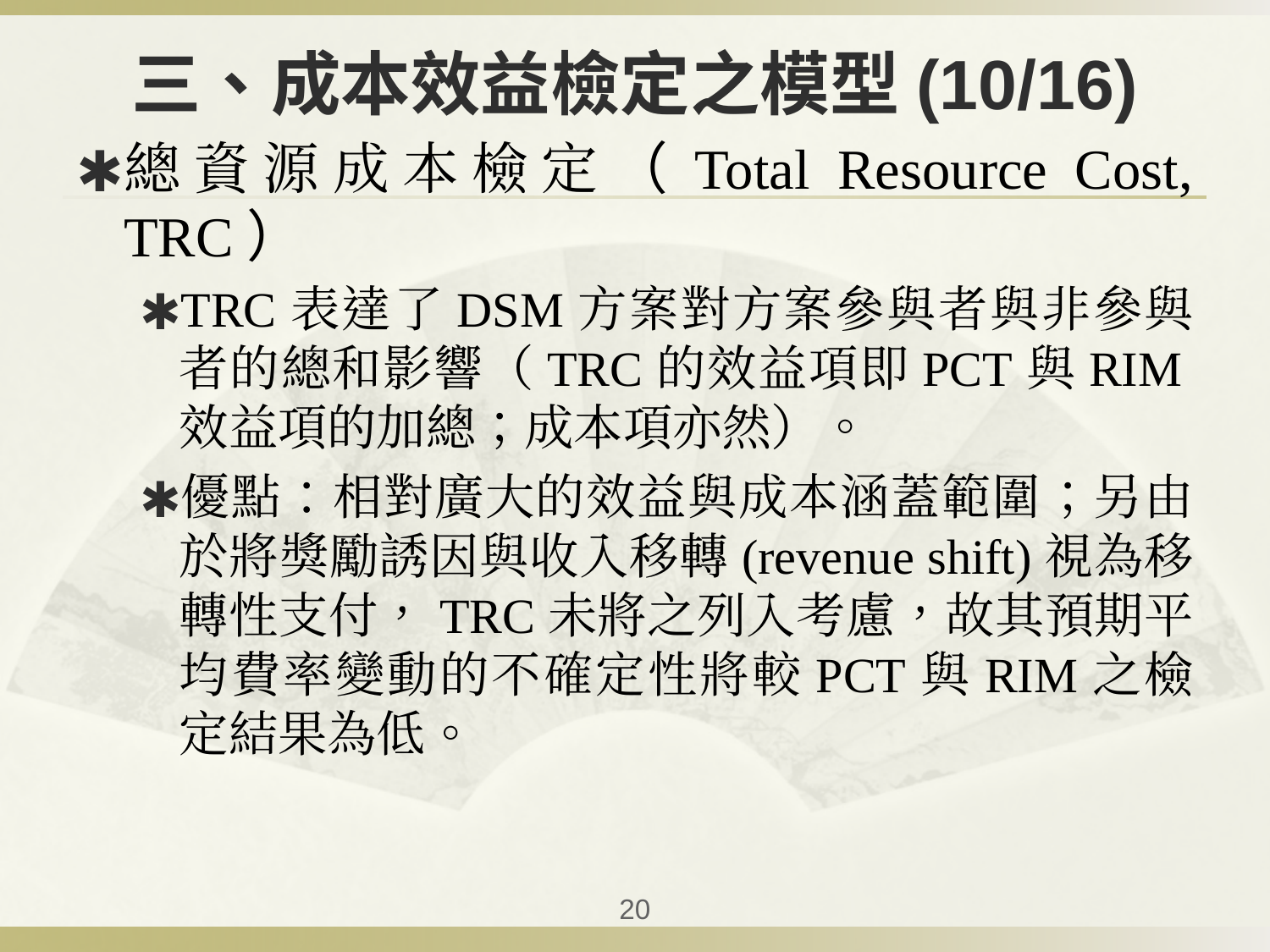

# 三、成本效益檢定之模型(10/16)
總資源成本檢定（Total Resource Cost, TRC）
TRC表達了DSM方案對方案參與者與非參與者的總和影響（TRC的效益項即PCT與RIM效益項的加總；成本項亦然）。
優點：相對廣大的效益與成本涵蓋範圍；另由於將獎勵誘因與收入移轉(revenue shift)視為移轉性支付，TRC未將之列入考慮，故其預期平均費率變動的不確定性將較PCT與RIM之檢定結果為低。
20